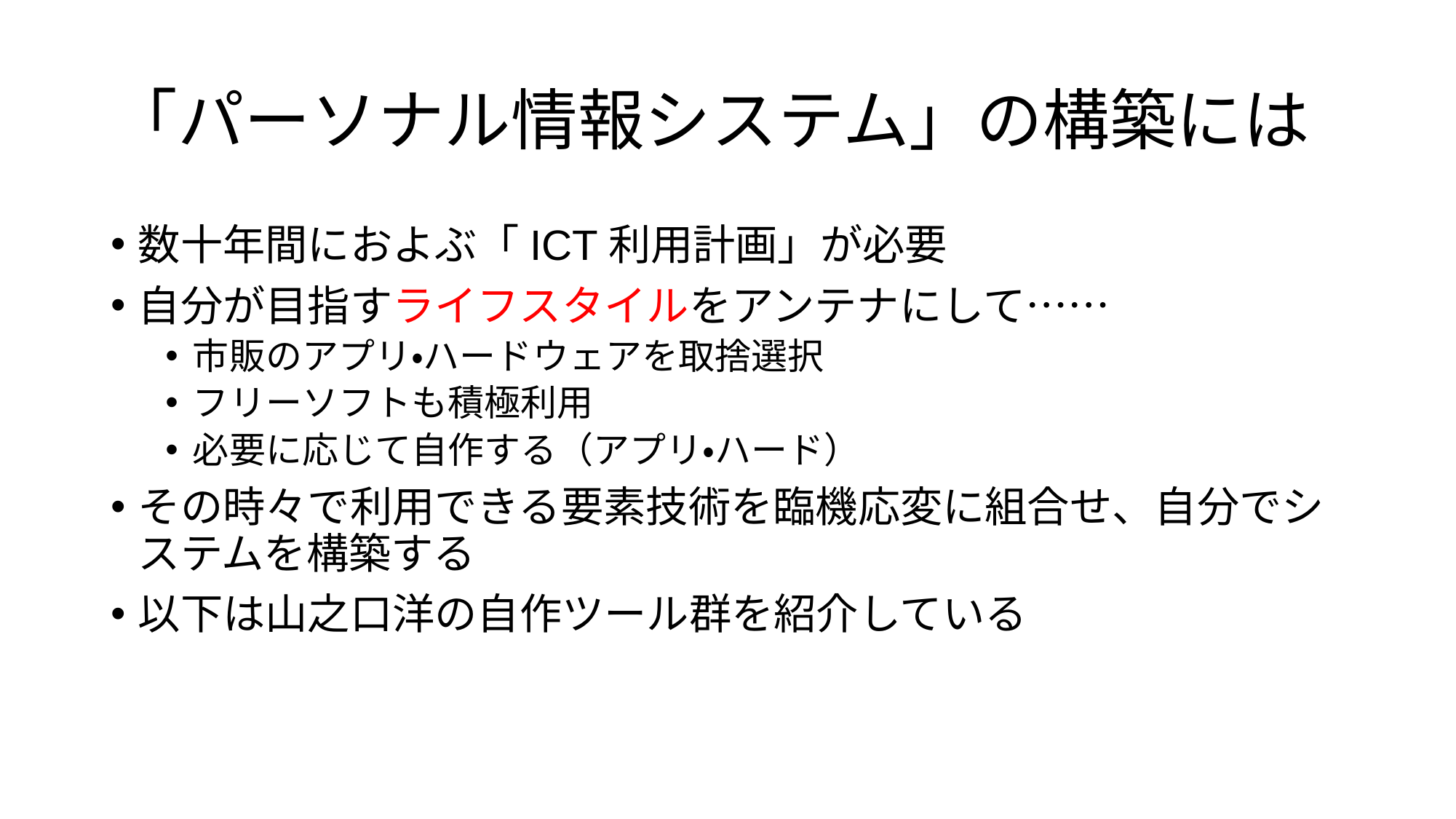

# 「パーソナル情報システム」の構築には
数十年間におよぶ「ICT利用計画」が必要
自分が目指すライフスタイルをアンテナにして……
市販のアプリ・ハードウェアを取捨選択
フリーソフトも積極利用
必要に応じて自作する（アプリ・ハード）
その時々で利用できる要素技術を臨機応変に組合せ、自分でシステムを構築する
以下は山之口洋の自作ツール群を紹介している